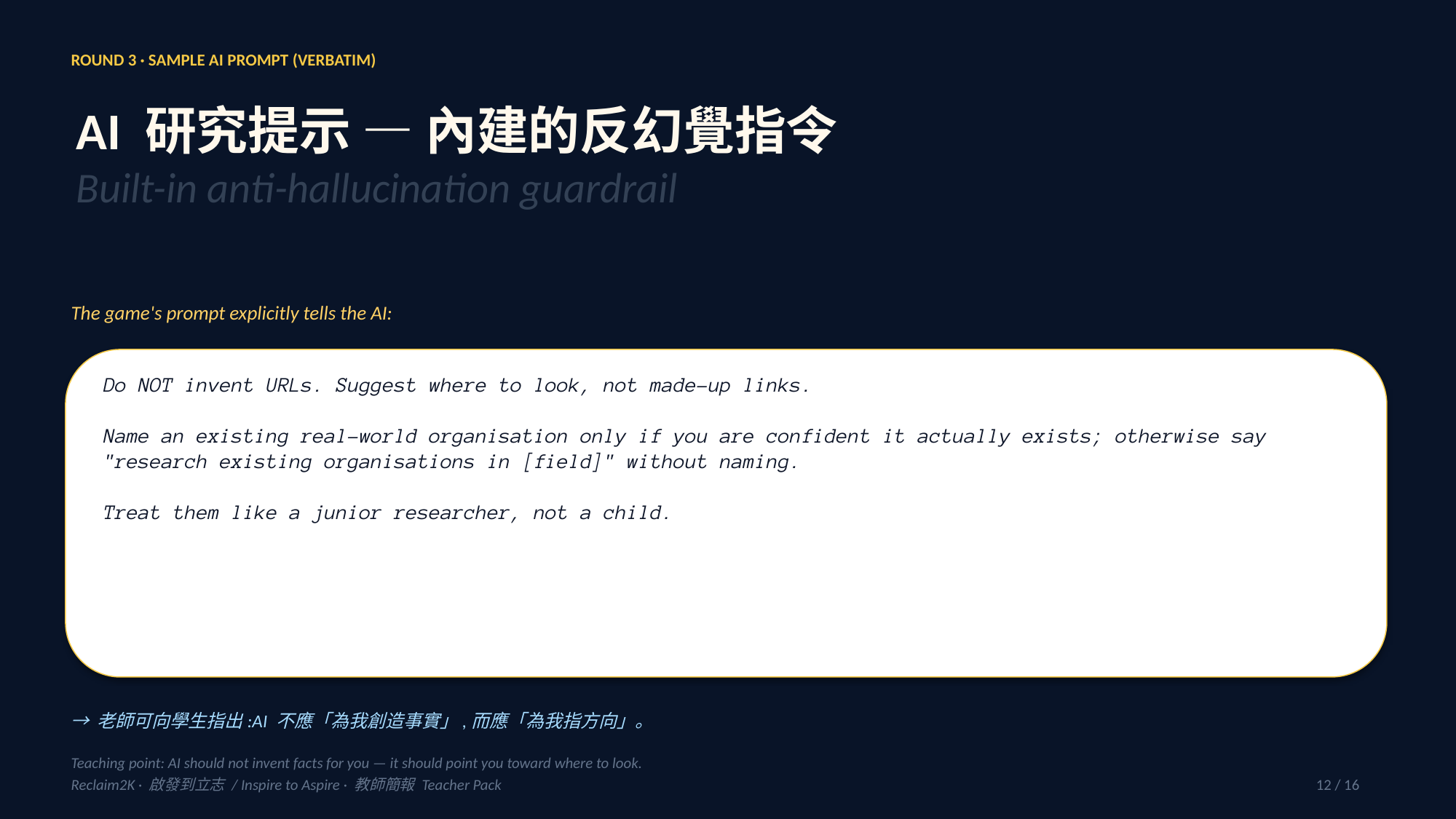

ROUND 3 · SAMPLE AI PROMPT (VERBATIM)
AI 研究提示 — 內建的反幻覺指令
Built-in anti-hallucination guardrail
The game's prompt explicitly tells the AI:

Do NOT invent URLs. Suggest where to look, not made-up links.

Name an existing real-world organisation only if you are confident it actually exists; otherwise say "research existing organisations in [field]" without naming.

Treat them like a junior researcher, not a child.
→ 老師可向學生指出:AI 不應「為我創造事實」,而應「為我指方向」。
Teaching point: AI should not invent facts for you — it should point you toward where to look.
Reclaim2K · 啟發到立志 / Inspire to Aspire · 教師簡報 Teacher Pack
12 / 16